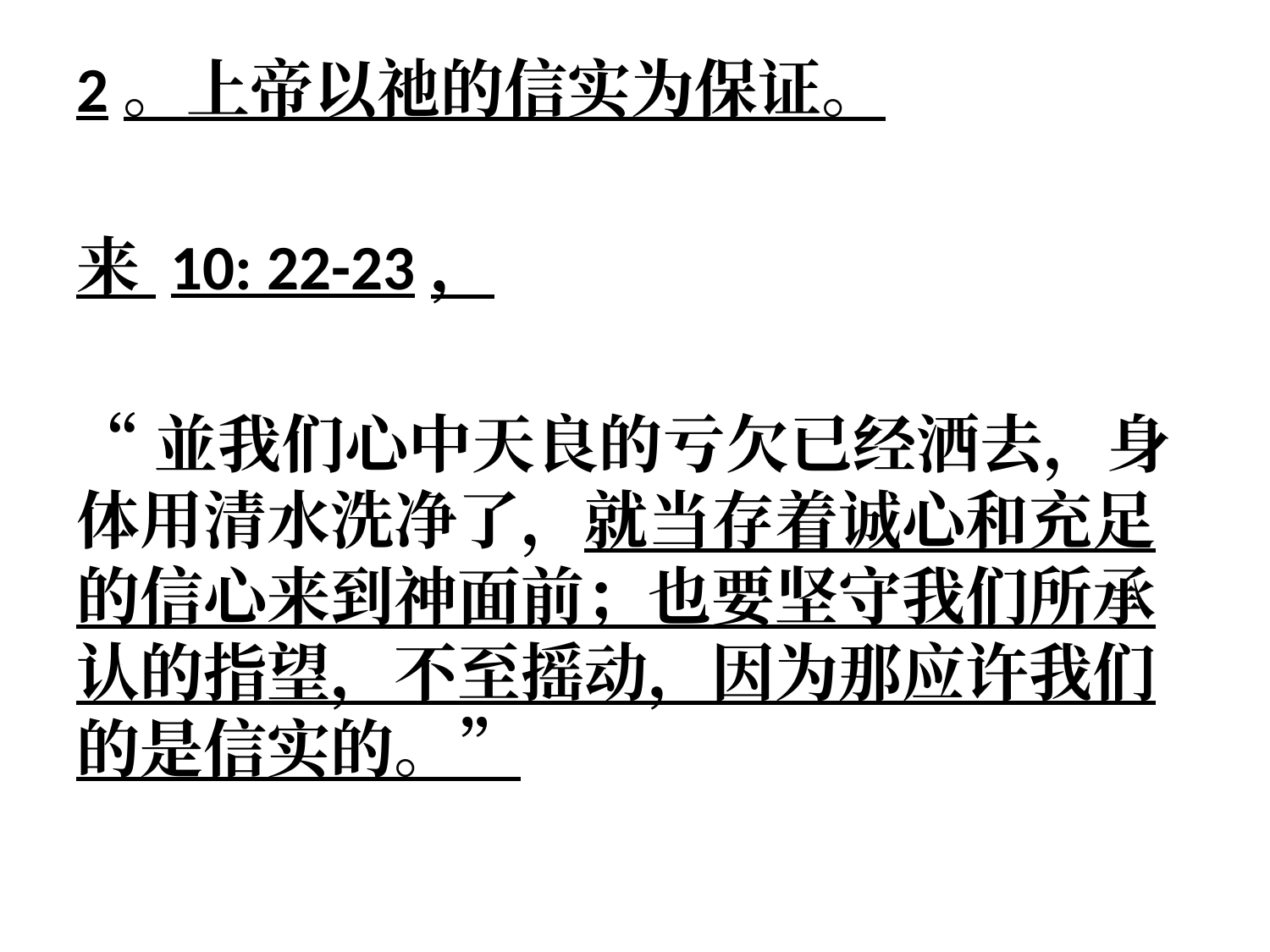

2。上帝以祂的信实为保证。

来 10: 22-23，

“並我们心中天良的亏欠已经洒去，身体用清水洗净了，就当存着诚心和充足的信心来到神面前；也要坚守我们所承认的指望，不至摇动，因为那应许我们的是信实的。”